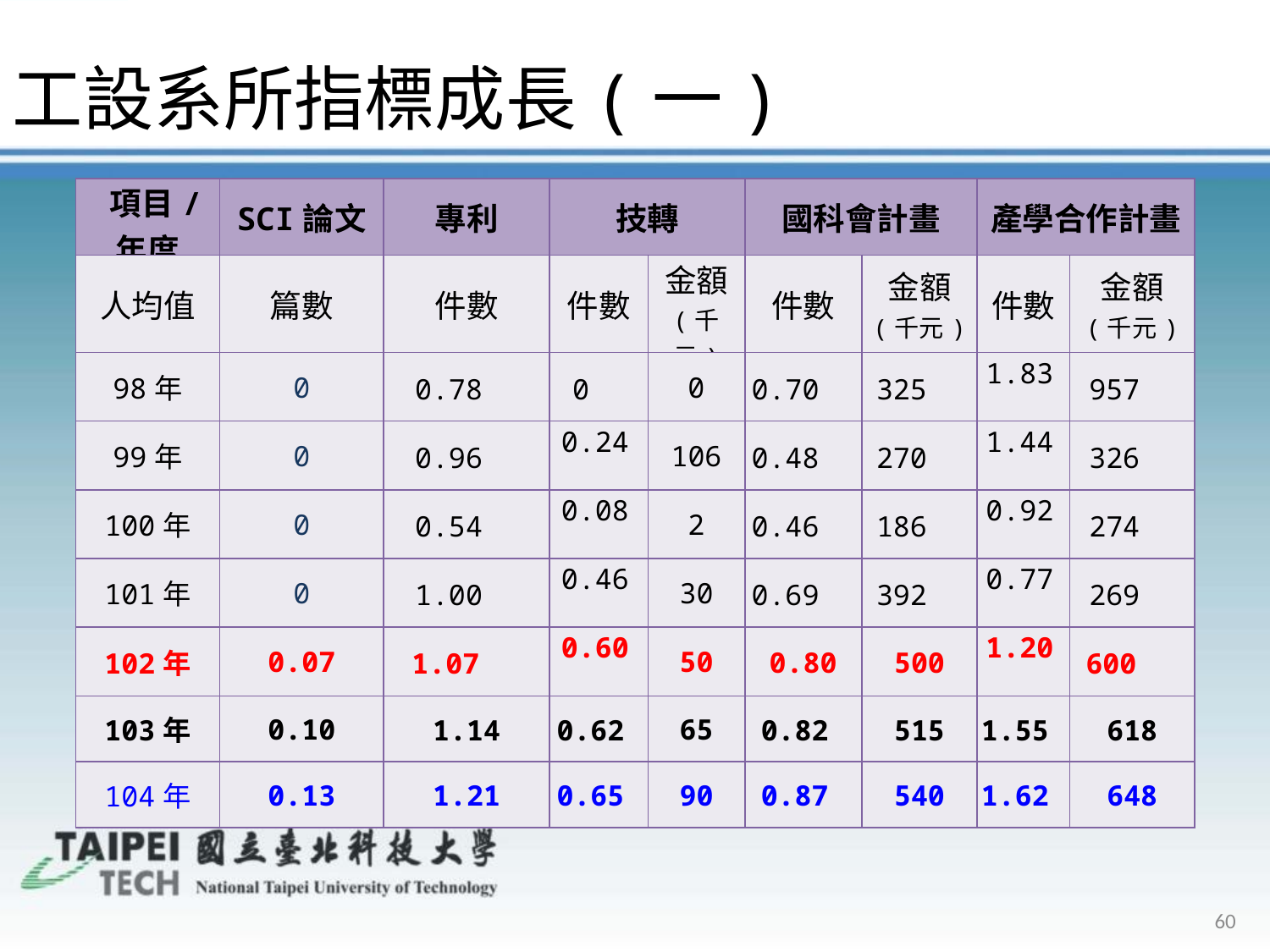

工設系所指標成長(一)
| 項目/ 年度 | SCI論文 | 專利 | 技轉 |  | 國科會計畫 |  | 產學合作計畫 |  |
| --- | --- | --- | --- | --- | --- | --- | --- | --- |
| 人均值 | 篇數 | 件數 | 件數 | 金額 (千元) | 件數 | 金額 (千元) | 件數 | 金額 (千元) |
| 98年 | 0 | 0.78 | 0 | 0 | 0.70 | 325 | 1.83 | 957 |
| 99年 | 0 | 0.96 | 0.24 | 106 | 0.48 | 270 | 1.44 | 326 |
| 100年 | 0 | 0.54 | 0.08 | 2 | 0.46 | 186 | 0.92 | 274 |
| 101年 | 0 | 1.00 | 0.46 | 30 | 0.69 | 392 | 0.77 | 269 |
| 102年 | 0.07 | 1.07 | 0.60 | 50 | 0.80 | 500 | 1.20 | 600 |
| 103年 | 0.10 | 1.14 | 0.62 | 65 | 0.82 | 515 | 1.55 | 618 |
| 104年 | 0.13 | 1.21 | 0.65 | 90 | 0.87 | 540 | 1.62 | 648 |
60